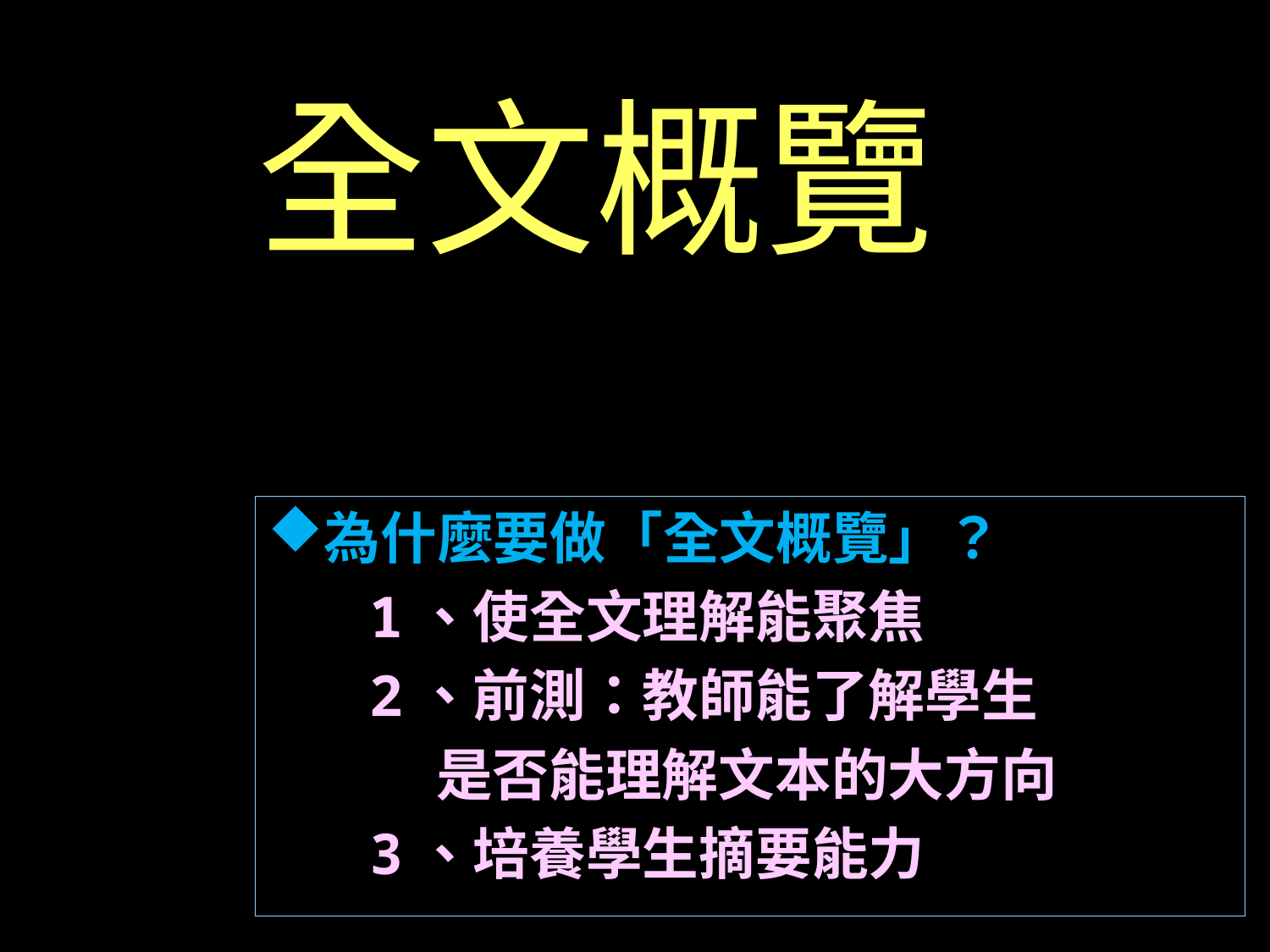

全文概覽
為什麼要做「全文概覽」？
   1、使全文理解能聚焦
   2、前測：教師能了解學生
            是否能理解文本的大方向
   3、培養學生摘要能力